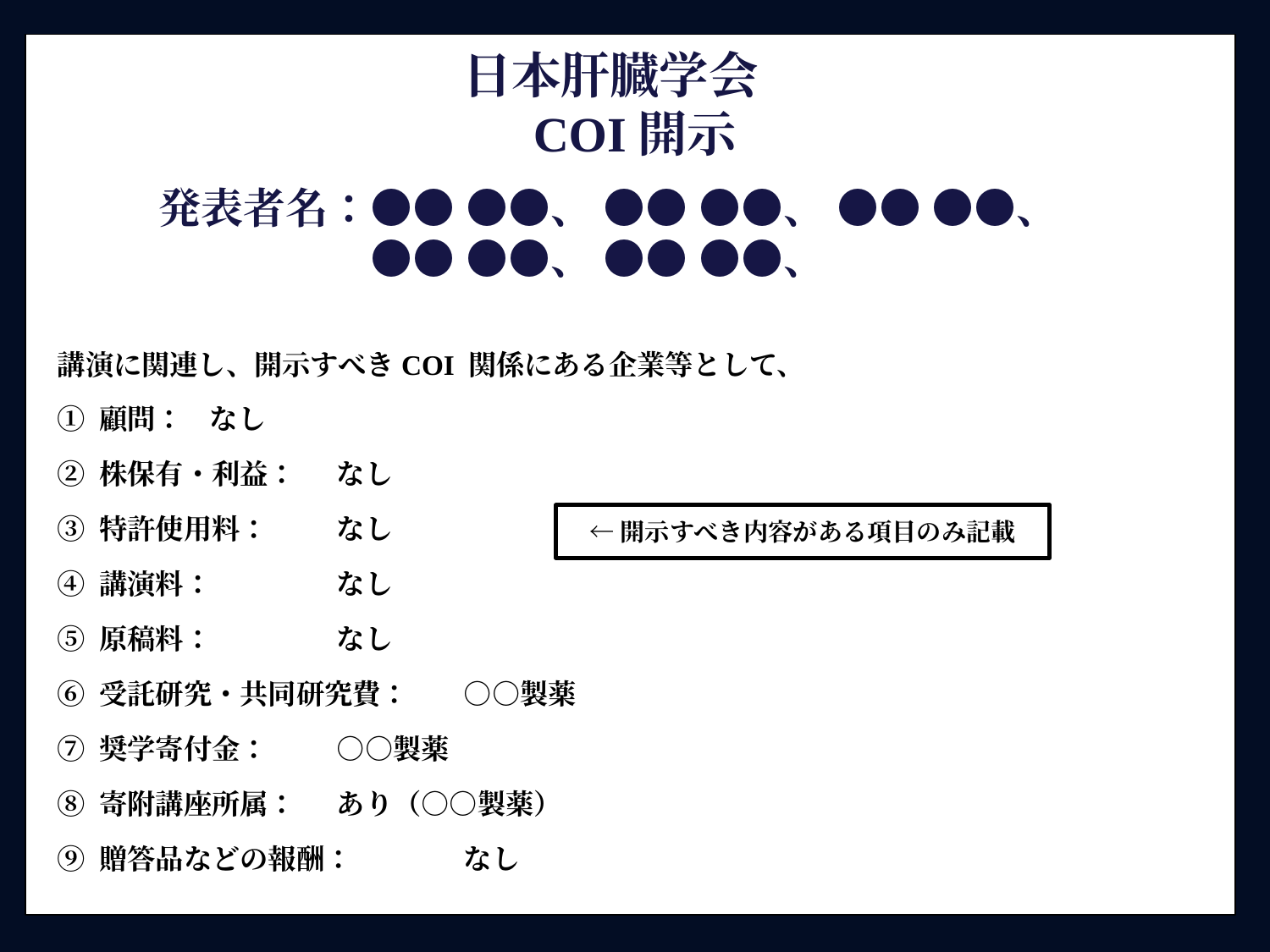

日本肝臓学会　
COI開示
発表者名：●● ●●、 ●● ●●、 ●● ●●、
	　　●● ●●、 ●● ●●、
講演に関連し、開示すべきCOI 関係にある企業等として、
① 顧問：	なし
② 株保有・利益：	なし
③ 特許使用料：	なし
④ 講演料：	なし
⑤ 原稿料：	なし
⑥ 受託研究・共同研究費：	○○製薬
⑦ 奨学寄付金：	○○製薬
⑧ 寄附講座所属：	あり（○○製薬）
⑨ 贈答品などの報酬：	なし
←開示すべき内容がある項目のみ記載